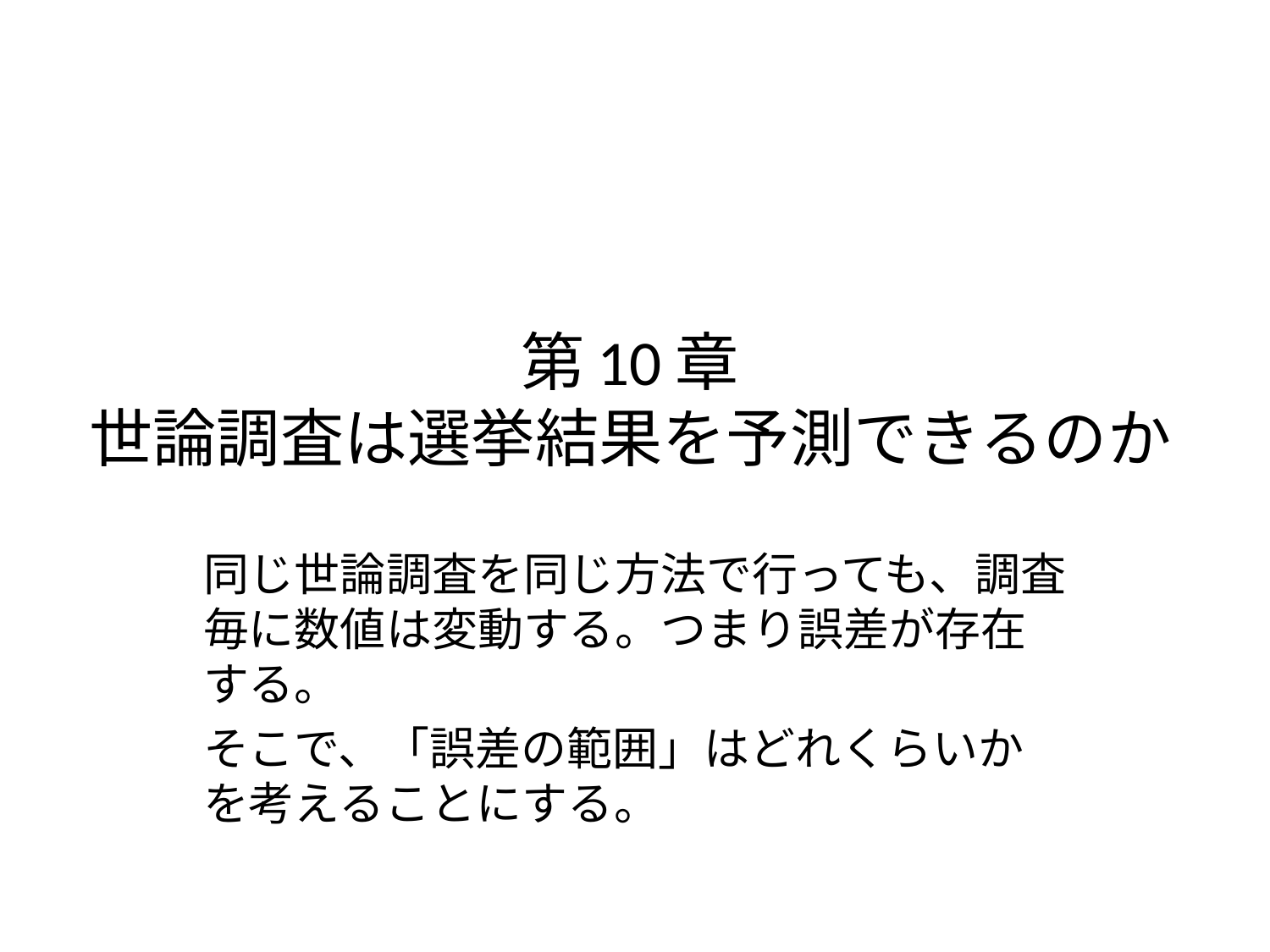

# 第10章 世論調査は選挙結果を予測できるのか
同じ世論調査を同じ方法で行っても、調査毎に数値は変動する。つまり誤差が存在する。
そこで、「誤差の範囲」はどれくらいかを考えることにする。